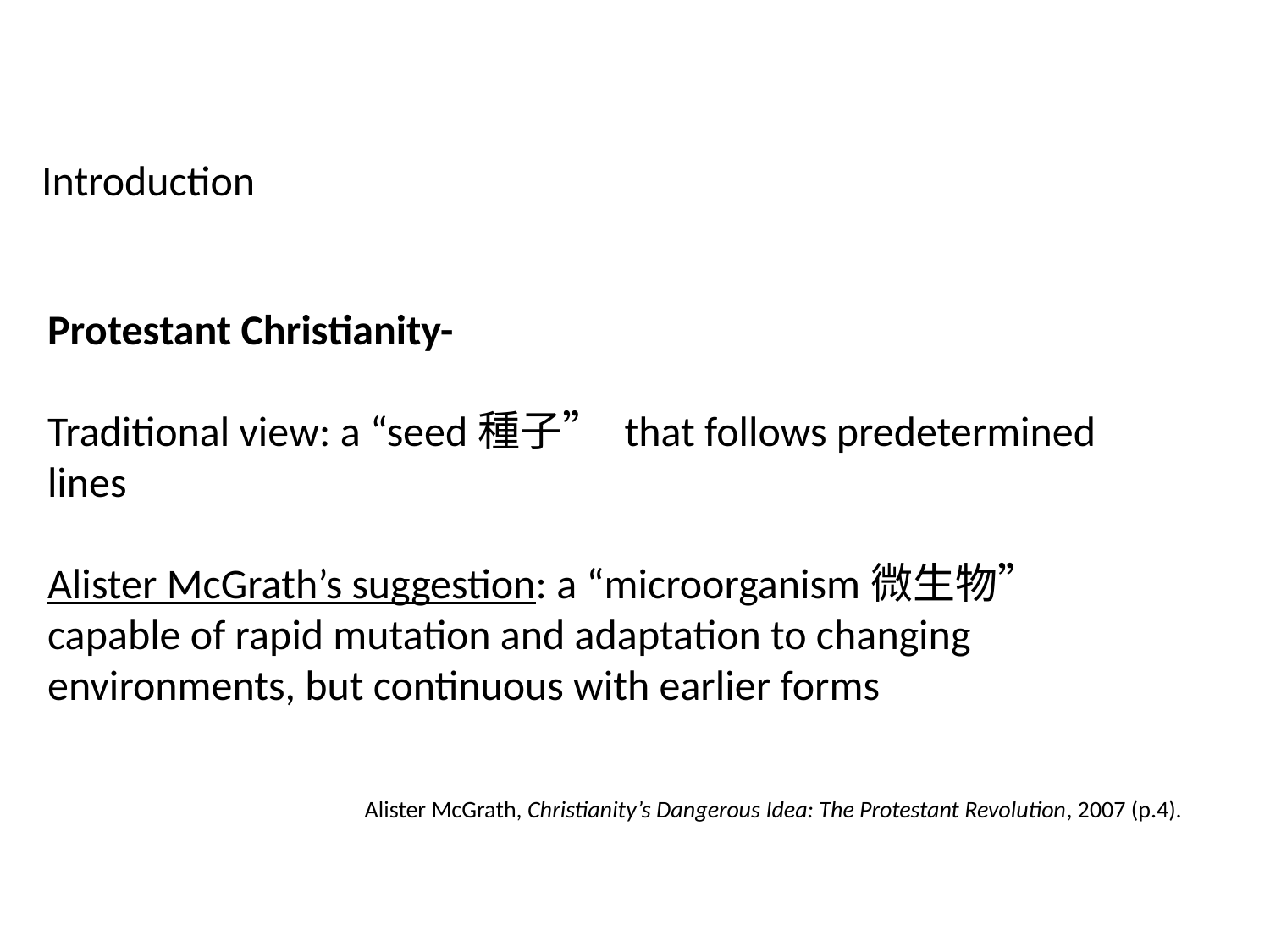

Introduction

Protestant Christianity-

Traditional view: a “seed種子” that follows predetermined lines

Alister McGrath’s suggestion: a “microorganism微生物” capable of rapid mutation and adaptation to changing environments, but continuous with earlier forms

Alister McGrath, Christianity’s Dangerous Idea: The Protestant Revolution, 2007 (p.4).